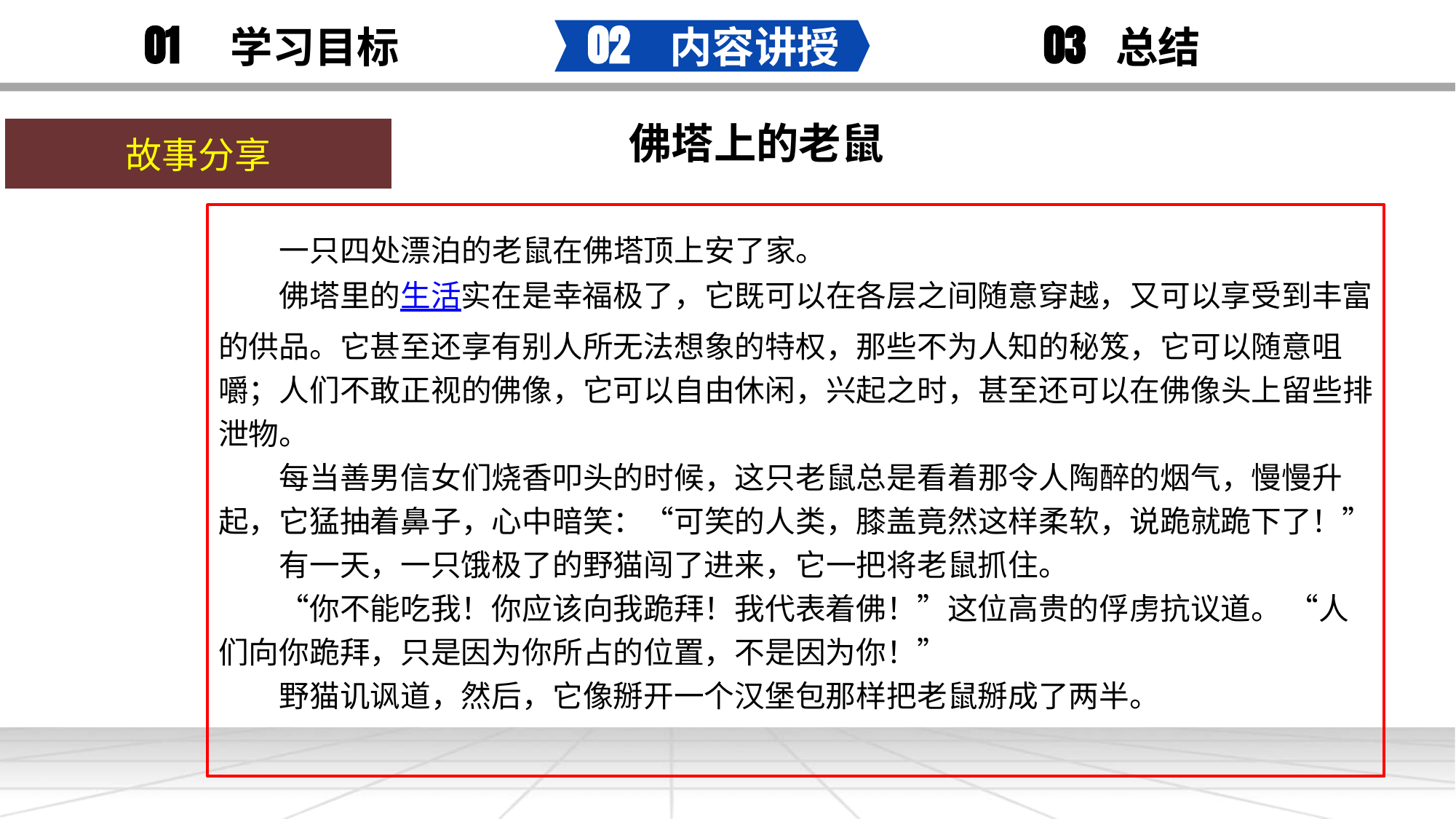

02   内容讲授
03  总结
01    学习目标

佛塔上的老鼠
故事分享
        一只四处漂泊的老鼠在佛塔顶上安了家。
　　佛塔里的生活实在是幸福极了，它既可以在各层之间随意穿越，又可以享受到丰富的供品。它甚至还享有别人所无法想象的特权，那些不为人知的秘笈，它可以随意咀嚼；人们不敢正视的佛像，它可以自由休闲，兴起之时，甚至还可以在佛像头上留些排泄物。
　　每当善男信女们烧香叩头的时候，这只老鼠总是看着那令人陶醉的烟气，慢慢升起，它猛抽着鼻子，心中暗笑：“可笑的人类，膝盖竟然这样柔软，说跪就跪下了！”
　　有一天，一只饿极了的野猫闯了进来，它一把将老鼠抓住。
　　“你不能吃我！你应该向我跪拜！我代表着佛！”这位高贵的俘虏抗议道。 “人们向你跪拜，只是因为你所占的位置，不是因为你！”
　　野猫讥讽道，然后，它像掰开一个汉堡包那样把老鼠掰成了两半。